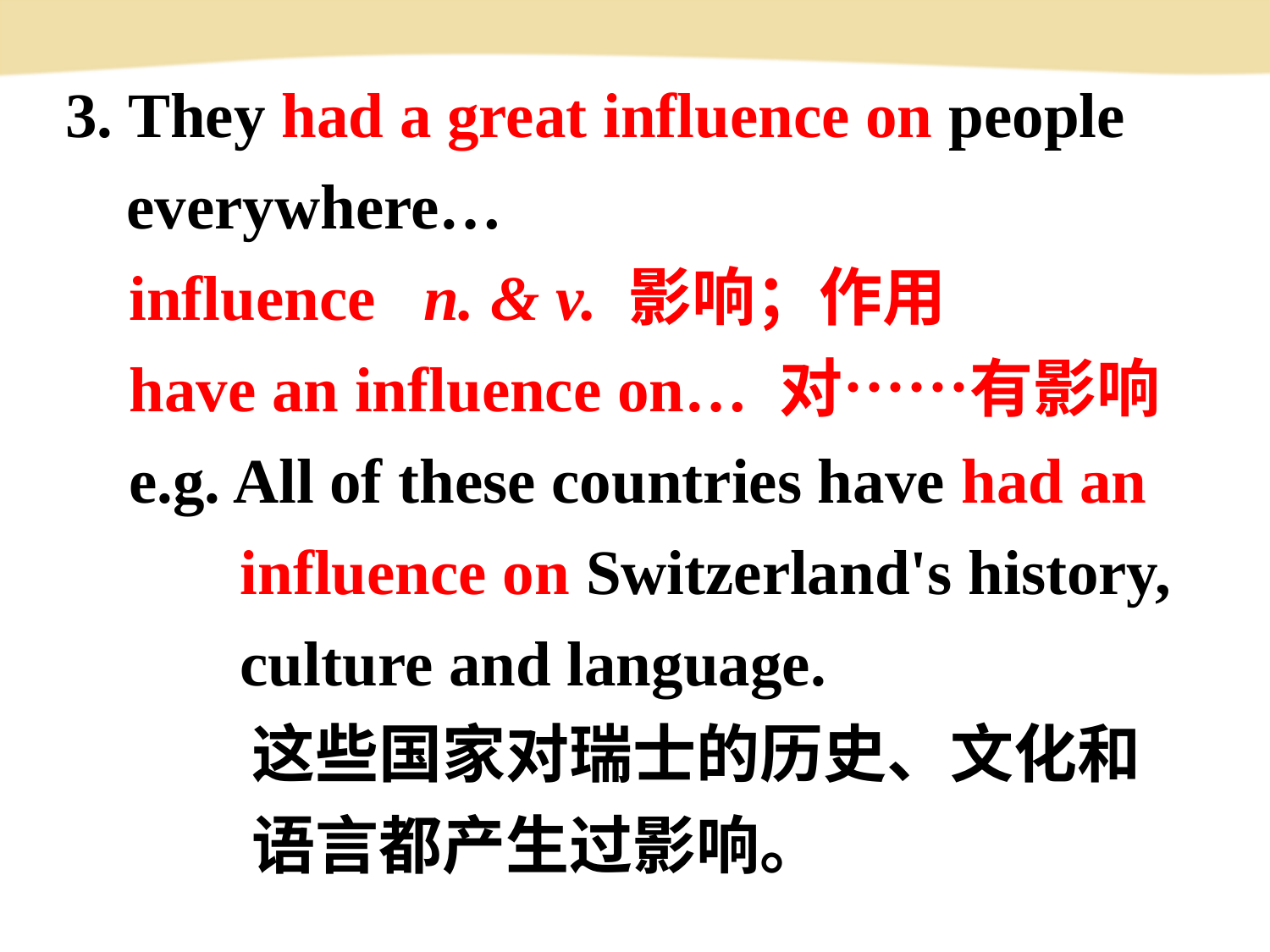

3. They had a great influence on people everywhere…
    influence   n. & v. 影响；作用
    have an influence on… 对……有影响
    e.g. All of these countries have had an
           influence on Switzerland's history,
           culture and language.
     这些国家对瑞士的历史、文化和
     语言都产生过影响。